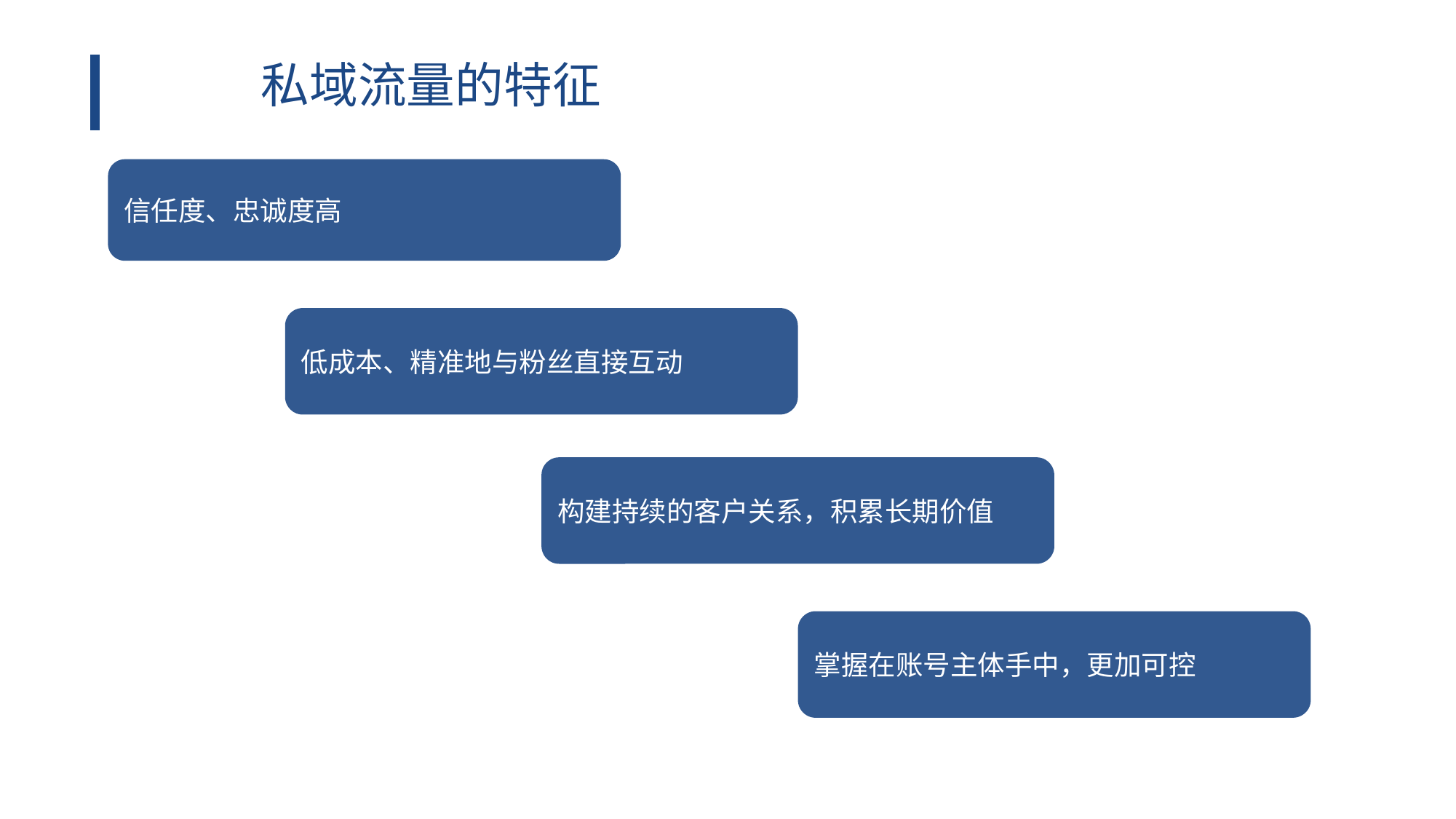

私域流量的特征
信任度、忠诚度高
低成本、精准地与粉丝直接互动
输入你的标题
构建持续的客户关系，积累长期价值
输入你的标题
掌握在账号主体手中，更加可控